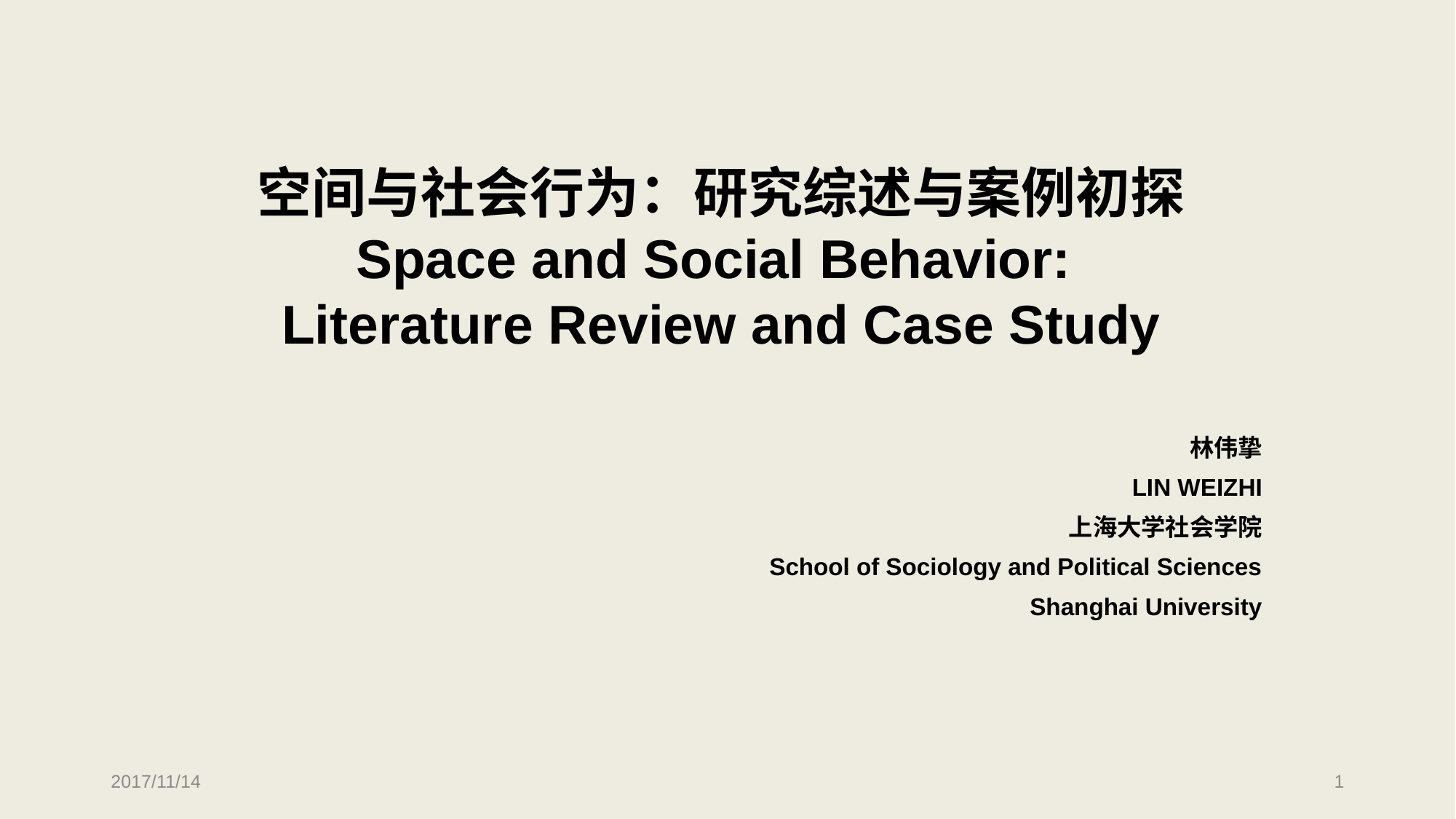

# 空间与社会行为：研究综述与案例初探 Space and Social Behavior: Literature Review and Case Study
林伟挚
LIN WEIZHI
上海大学社会学院
School of Sociology and Political Sciences
 Shanghai University
2017/11/14
1